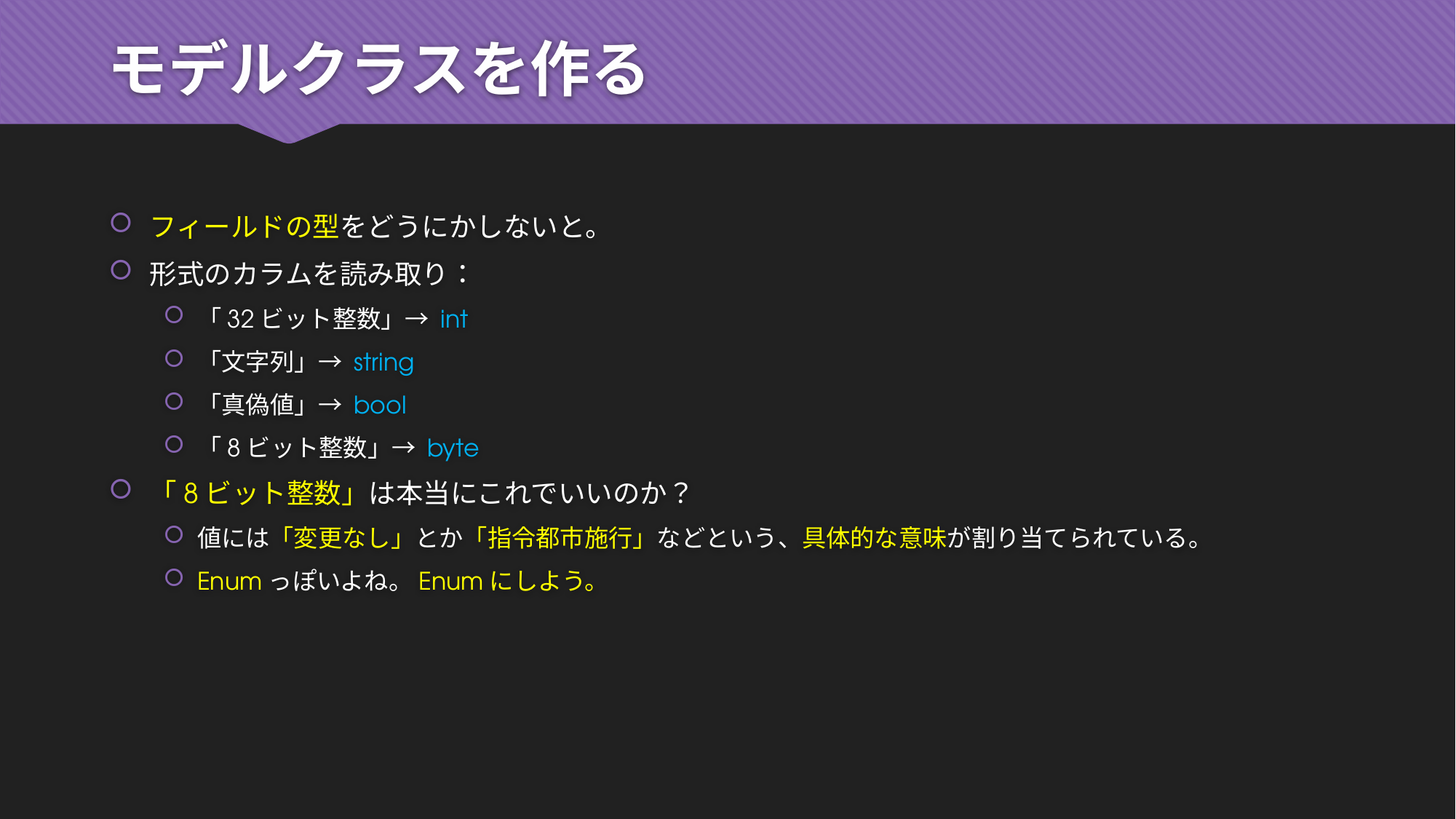

# モデルクラスを作る
フィールドの型をどうにかしないと。
形式のカラムを読み取り：
「32ビット整数」→ int
「文字列」→ string
「真偽値」→ bool
「8ビット整数」→ byte
「8ビット整数」は本当にこれでいいのか？
値には「変更なし」とか「指令都市施行」などという、具体的な意味が割り当てられている。
Enumっぽいよね。Enumにしよう。